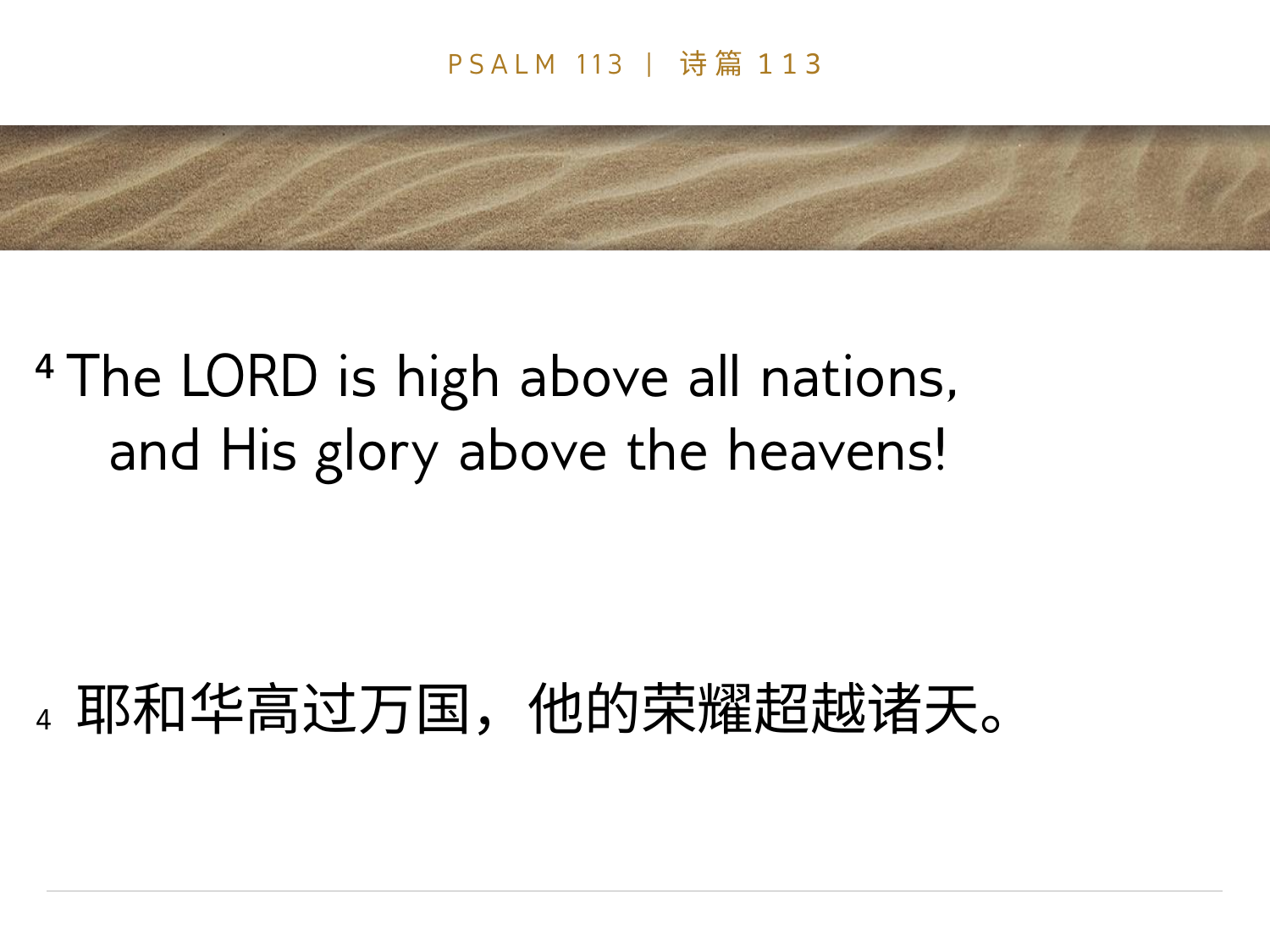

# PSALM 113 | 诗篇113
4 The Lord is high above all nations,
    and His glory above the heavens!
4 耶和华高过万国，他的荣耀超越诸天。